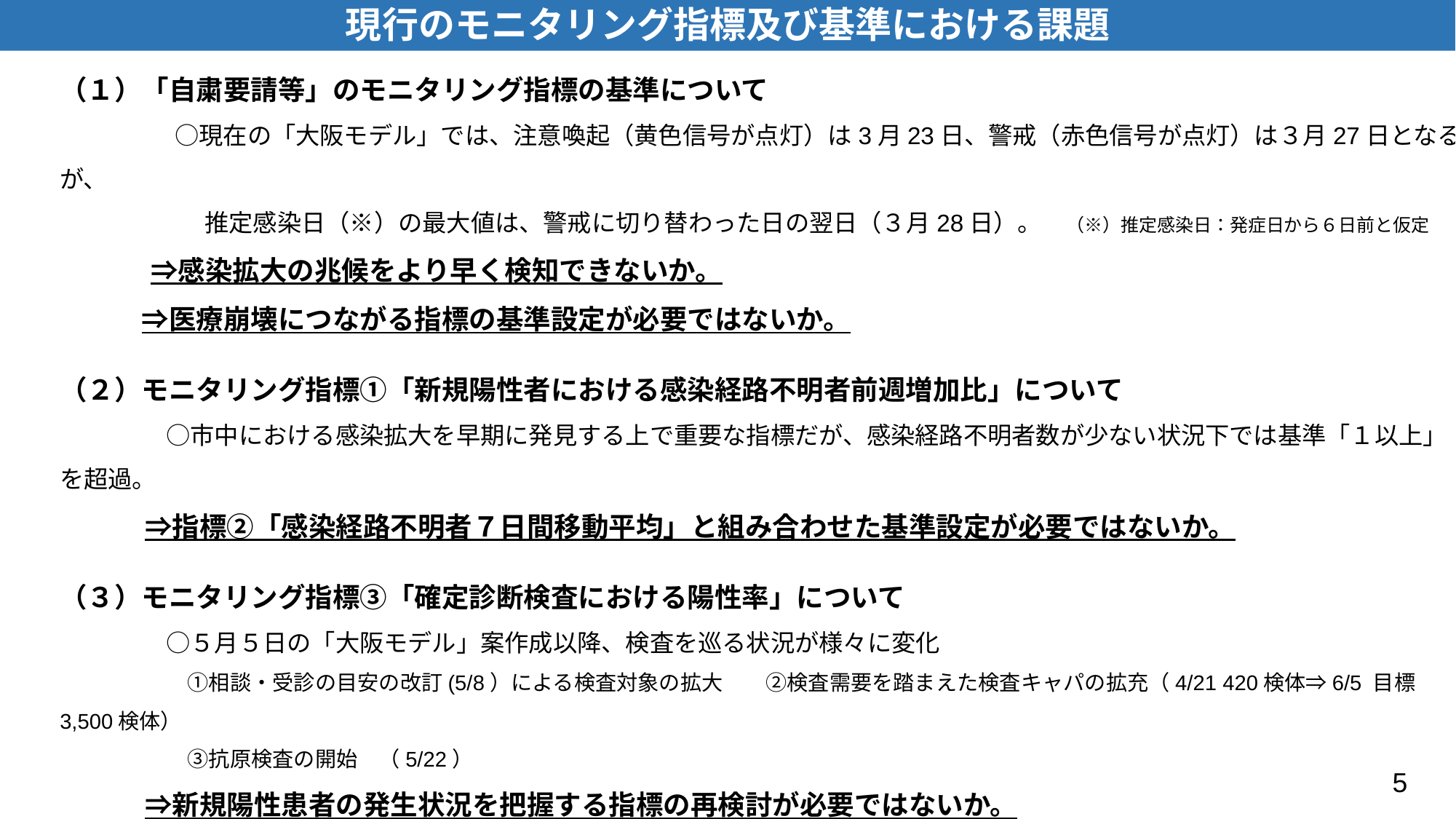

現行のモニタリング指標及び基準における課題
（１）「自粛要請等」のモニタリング指標の基準について
　　　　　○現在の「大阪モデル」では、注意喚起（黄色信号が点灯）は3月23日、警戒（赤色信号が点灯）は３月27日となるが、
　　　　　　推定感染日（※）の最大値は、警戒に切り替わった日の翌日（３月28日）。　（※）推定感染日：発症日から６日前と仮定
　　　　⇒感染拡大の兆候をより早く検知できないか。
　　　⇒医療崩壊につながる指標の基準設定が必要ではないか。

（２）モニタリング指標①「新規陽性者における感染経路不明者前週増加比」について
　　　　　○市中における感染拡大を早期に発見する上で重要な指標だが、感染経路不明者数が少ない状況下では基準「１以上」を超過。
　　　　⇒指標②「感染経路不明者７日間移動平均」と組み合わせた基準設定が必要ではないか。

（３）モニタリング指標③「確定診断検査における陽性率」について
　　　　　○５月５日の「大阪モデル」案作成以降、検査を巡る状況が様々に変化
　　　　　　①相談・受診の目安の改訂(5/8）による検査対象の拡大　　②検査需要を踏まえた検査キャパの拡充（4/21 420検体⇒6/5 目標3,500検体）
　　　　　　③抗原検査の開始　（5/22）
　　　　⇒新規陽性患者の発生状況を把握する指標の再検討が必要ではないか。

（４）警戒信号について
　　　　⇒モニタリング指標に基づく行政の取組みと府民へのメッセージを分けて考えるべきではないか。

5